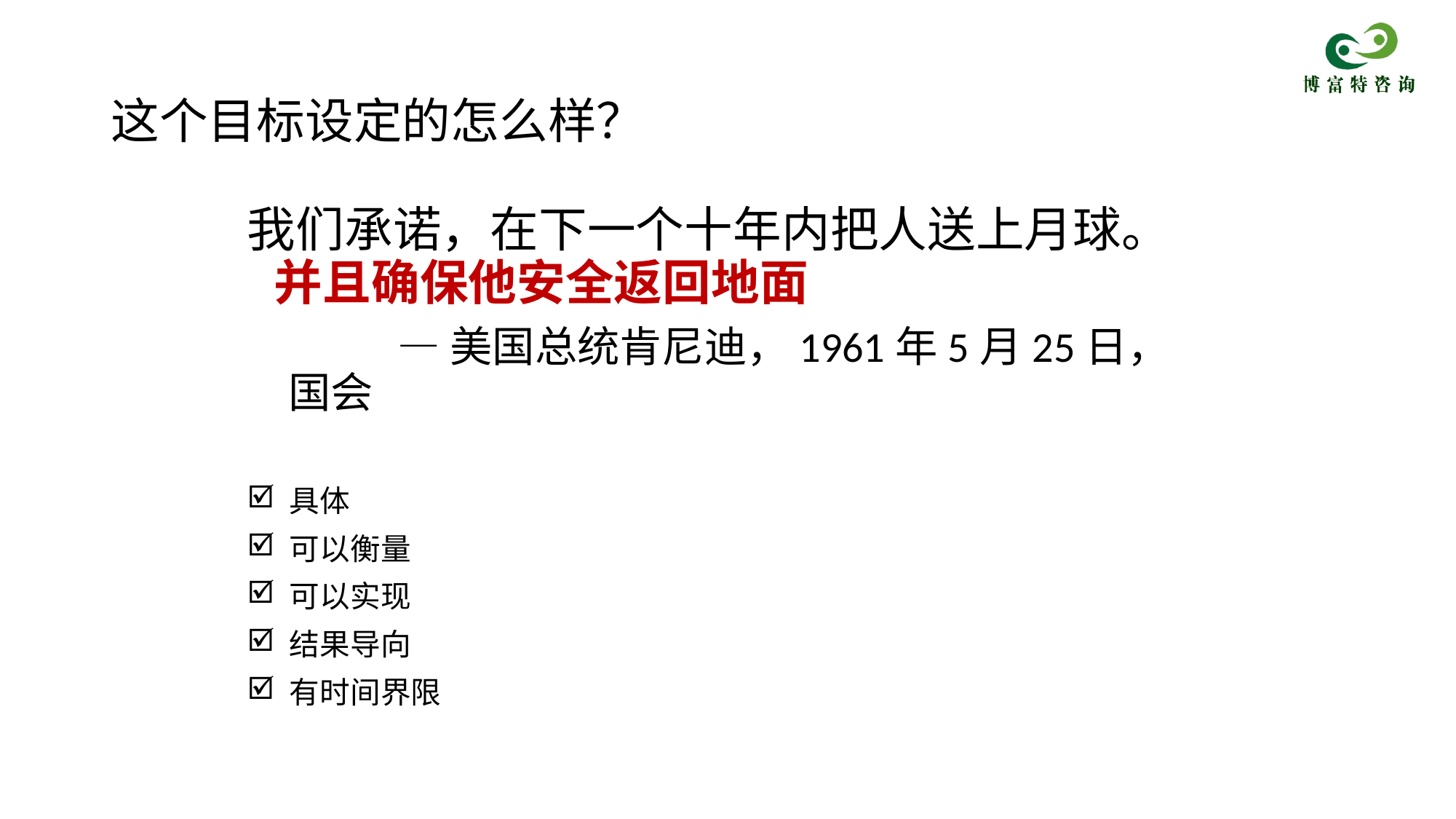

# 这个目标设定的怎么样？
我们承诺，在下一个十年内把人送上月球。

		—美国总统肯尼迪，1961年5月25日，国会

 具体
 可以衡量
 可以实现
 结果导向
 有时间界限

并且确保他安全返回地面